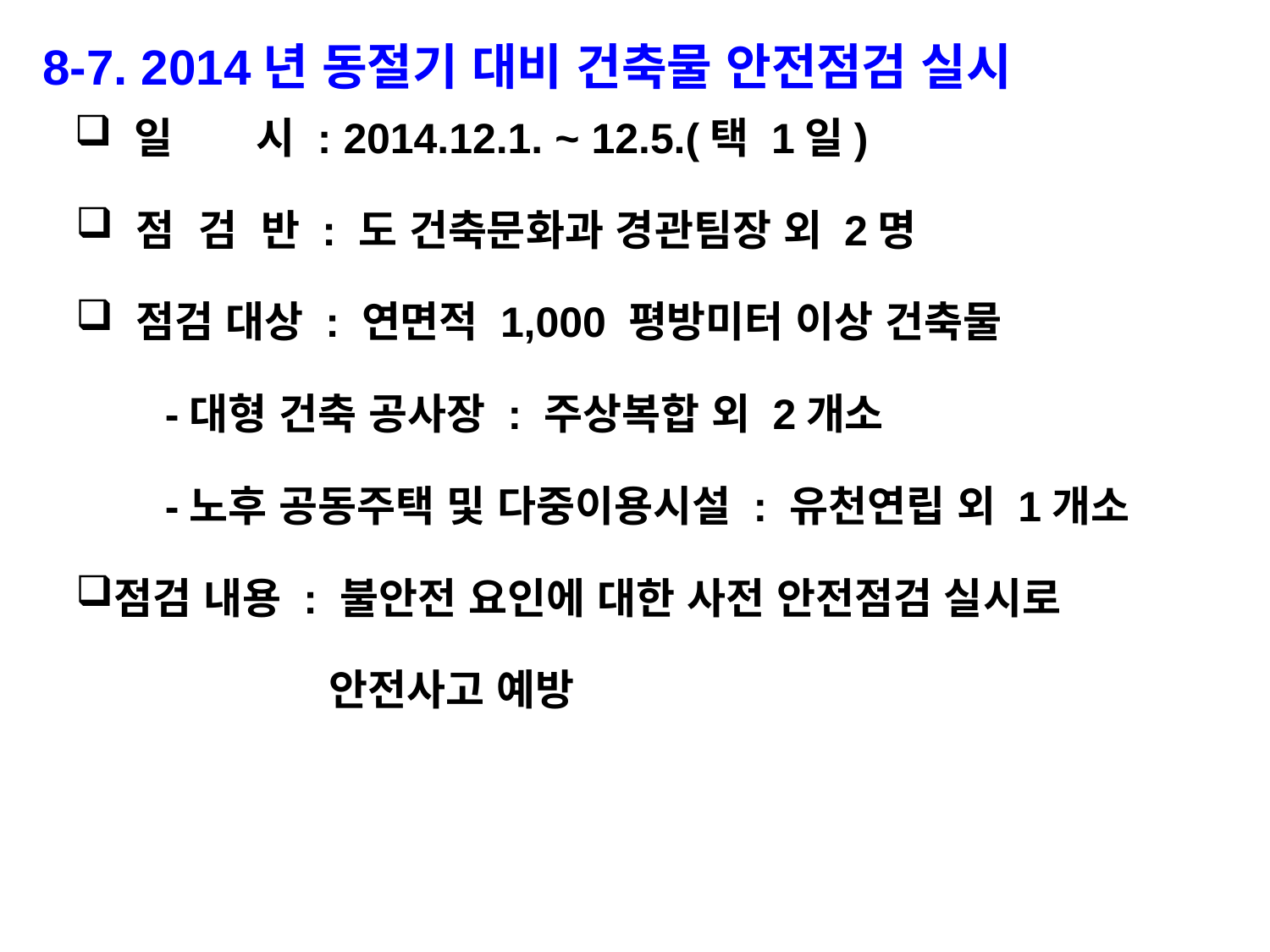

8-7. 2014년 동절기 대비 건축물 안전점검 실시
 일       시 : 2014.12.1. ~ 12.5.(택 1일)
 점  검  반 : 도 건축문화과 경관팀장 외 2명
 점검 대상 : 연면적 1,000 평방미터 이상 건축물
     -대형 건축 공사장 : 주상복합 외 2개소
     -노후 공동주택 및 다중이용시설 : 유천연립 외 1개소
점검 내용 : 불안전 요인에 대한 사전 안전점검 실시로
                  안전사고 예방